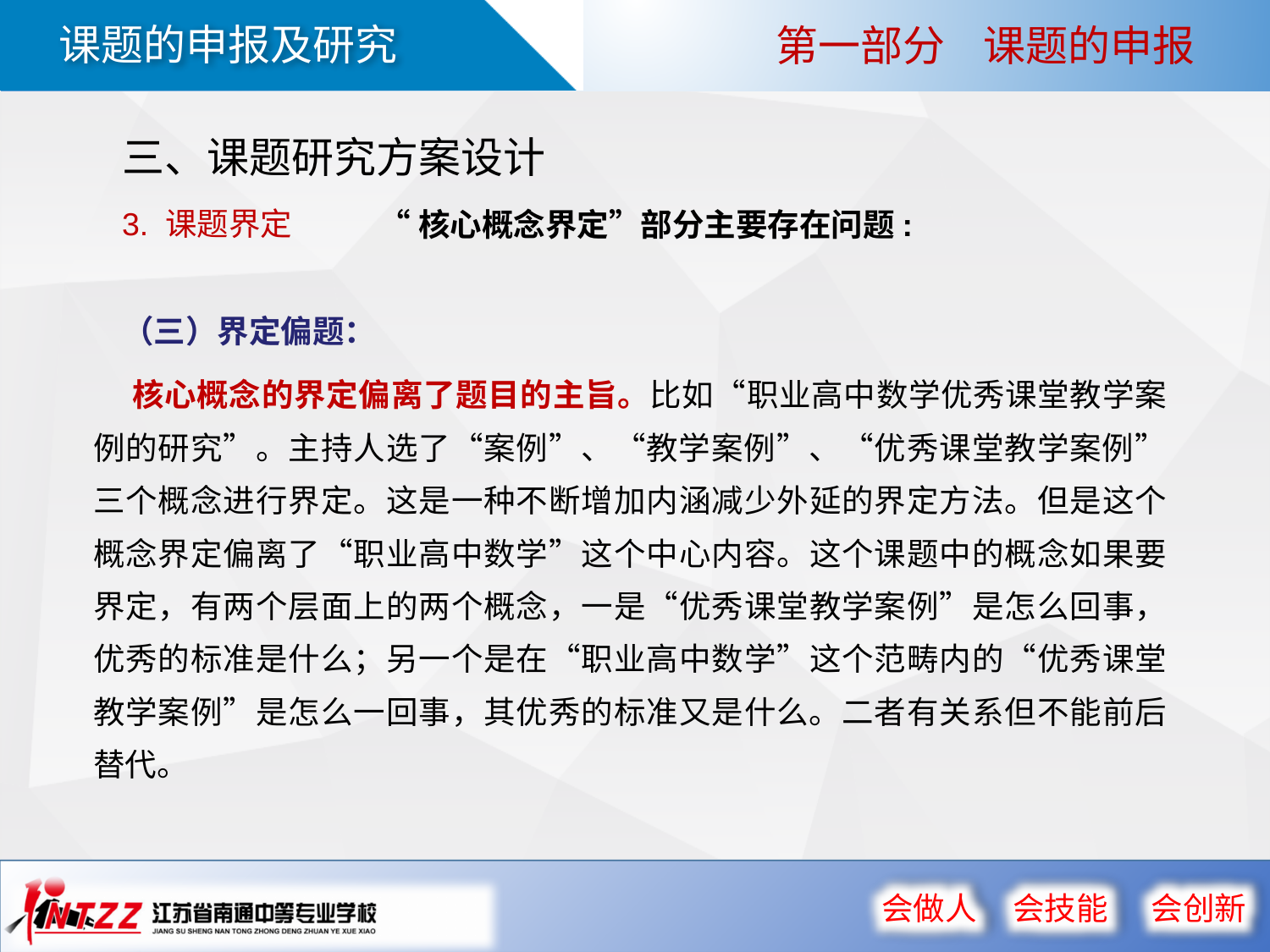

第一部分    课题的申报
三、课题研究方案设计
3. 课题界定
“核心概念界定”部分主要存在问题:
   （三）界定偏题：
    核心概念的界定偏离了题目的主旨。比如“职业高中数学优秀课堂教学案例的研究”。主持人选了“案例”、“教学案例”、“优秀课堂教学案例”三个概念进行界定。这是一种不断增加内涵减少外延的界定方法。但是这个概念界定偏离了“职业高中数学”这个中心内容。这个课题中的概念如果要界定，有两个层面上的两个概念，一是“优秀课堂教学案例”是怎么回事，优秀的标准是什么；另一个是在“职业高中数学”这个范畴内的“优秀课堂教学案例”是怎么一回事，其优秀的标准又是什么。二者有关系但不能前后替代。